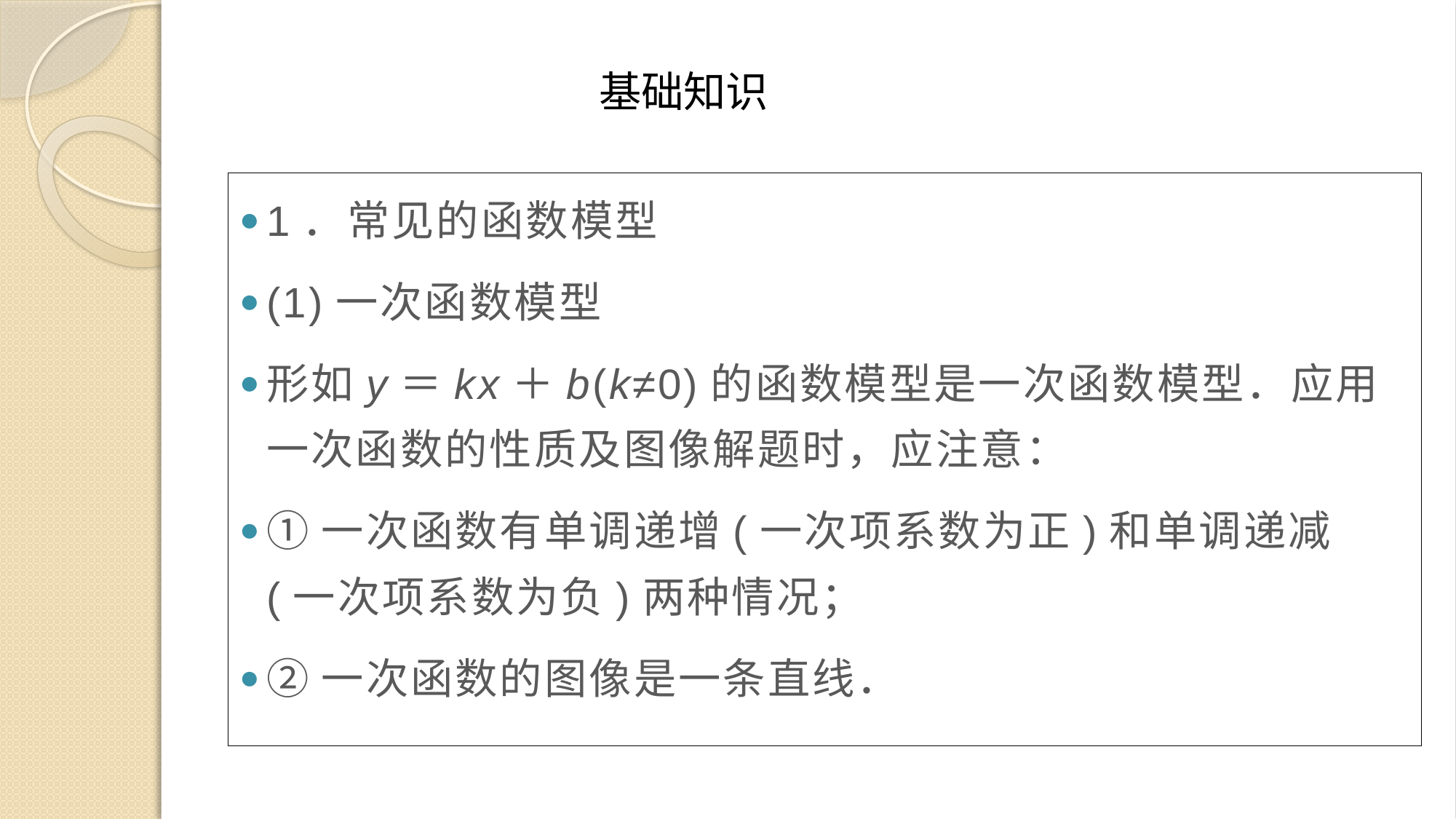

基础知识
1．常见的函数模型
(1)一次函数模型
形如y＝kx＋b(k≠0)的函数模型是一次函数模型．应用一次函数的性质及图像解题时，应注意：
①一次函数有单调递增(一次项系数为正)和单调递减(一次项系数为负)两种情况；
②一次函数的图像是一条直线．